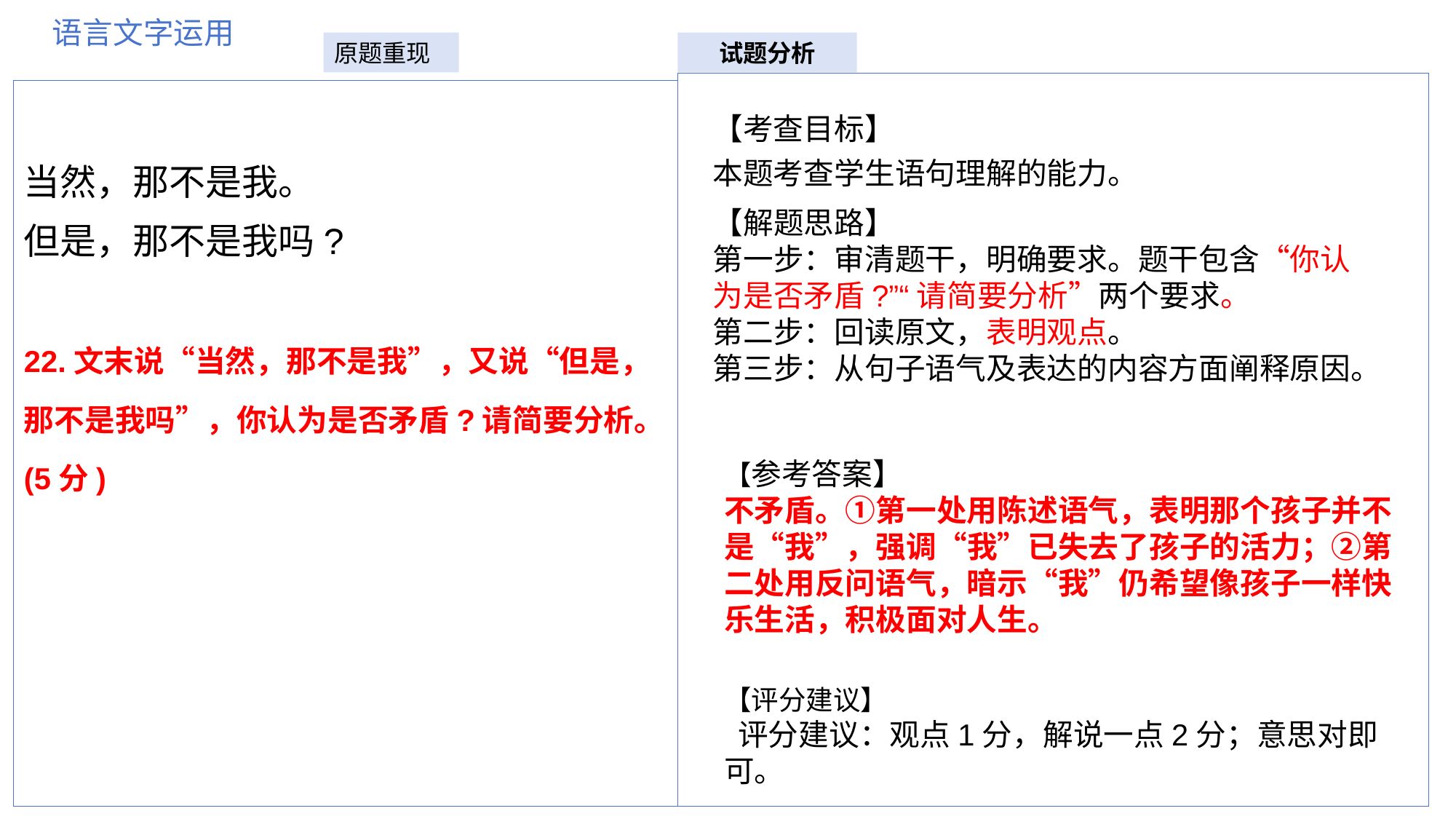

语言文字运用
原题重现
试题分析

当然，那不是我。
但是，那不是我吗?

22.文末说“当然，那不是我”，又说“但是，那不是我吗”，你认为是否矛盾?请简要分析。(5分)
【考查目标】
本题考查学生语句理解的能力。
【解题思路】
第一步：审清题干，明确要求。题干包含“你认为是否矛盾?”“请简要分析”两个要求。
第二步：回读原文，表明观点。
第三步：从句子语气及表达的内容方面阐释原因。
【参考答案】
不矛盾。①第一处用陈述语气，表明那个孩子并不是“我”，强调“我”已失去了孩子的活力；②第二处用反问语气，暗示“我”仍希望像孩子一样快乐生活，积极面对人生。

【评分建议】
 评分建议：观点1分，解说一点2分；意思对即可。